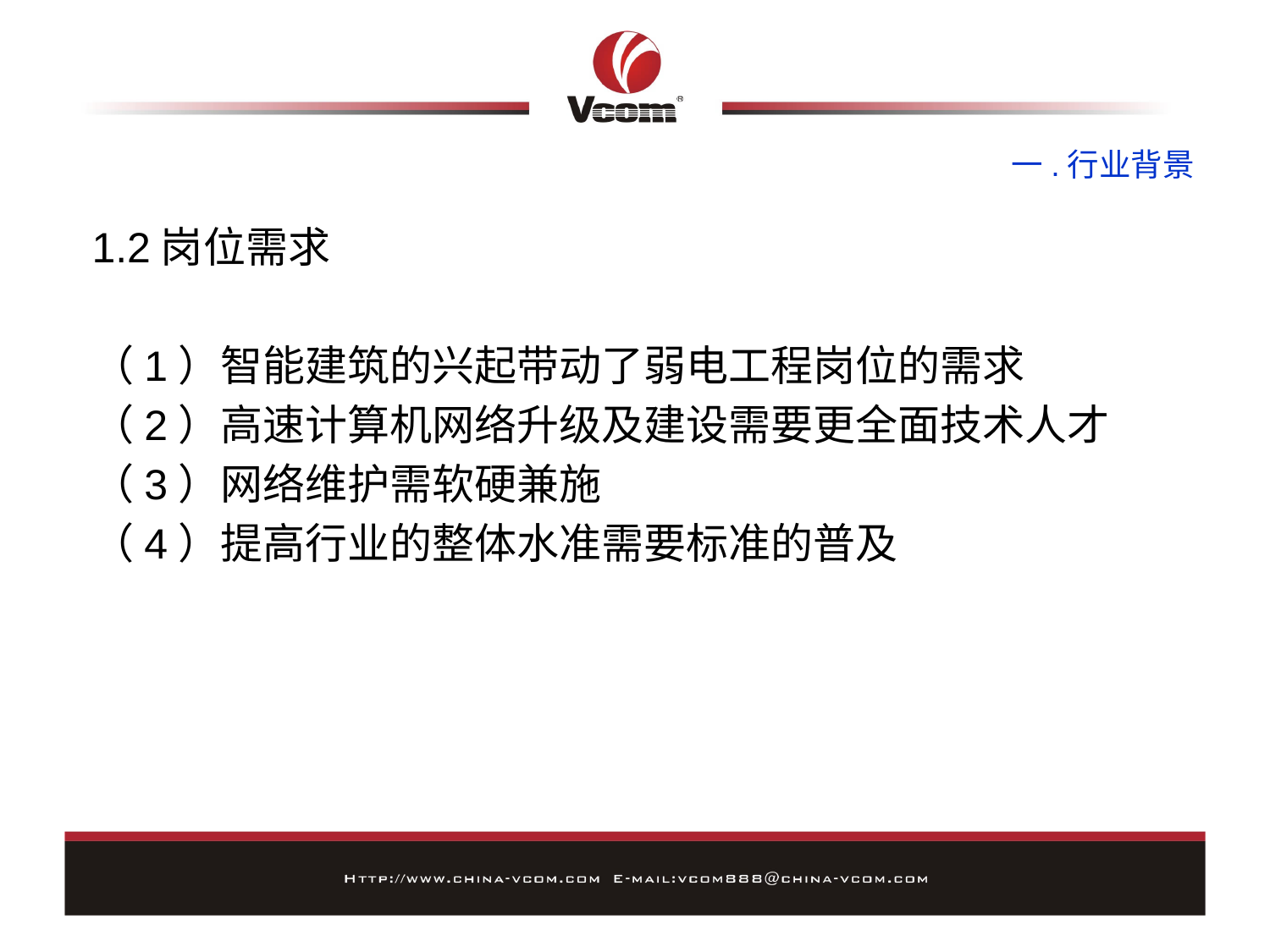

一.行业背景
1.2岗位需求

（1）智能建筑的兴起带动了弱电工程岗位的需求
（2）高速计算机网络升级及建设需要更全面技术人才
（3）网络维护需软硬兼施
（4）提高行业的整体水准需要标准的普及